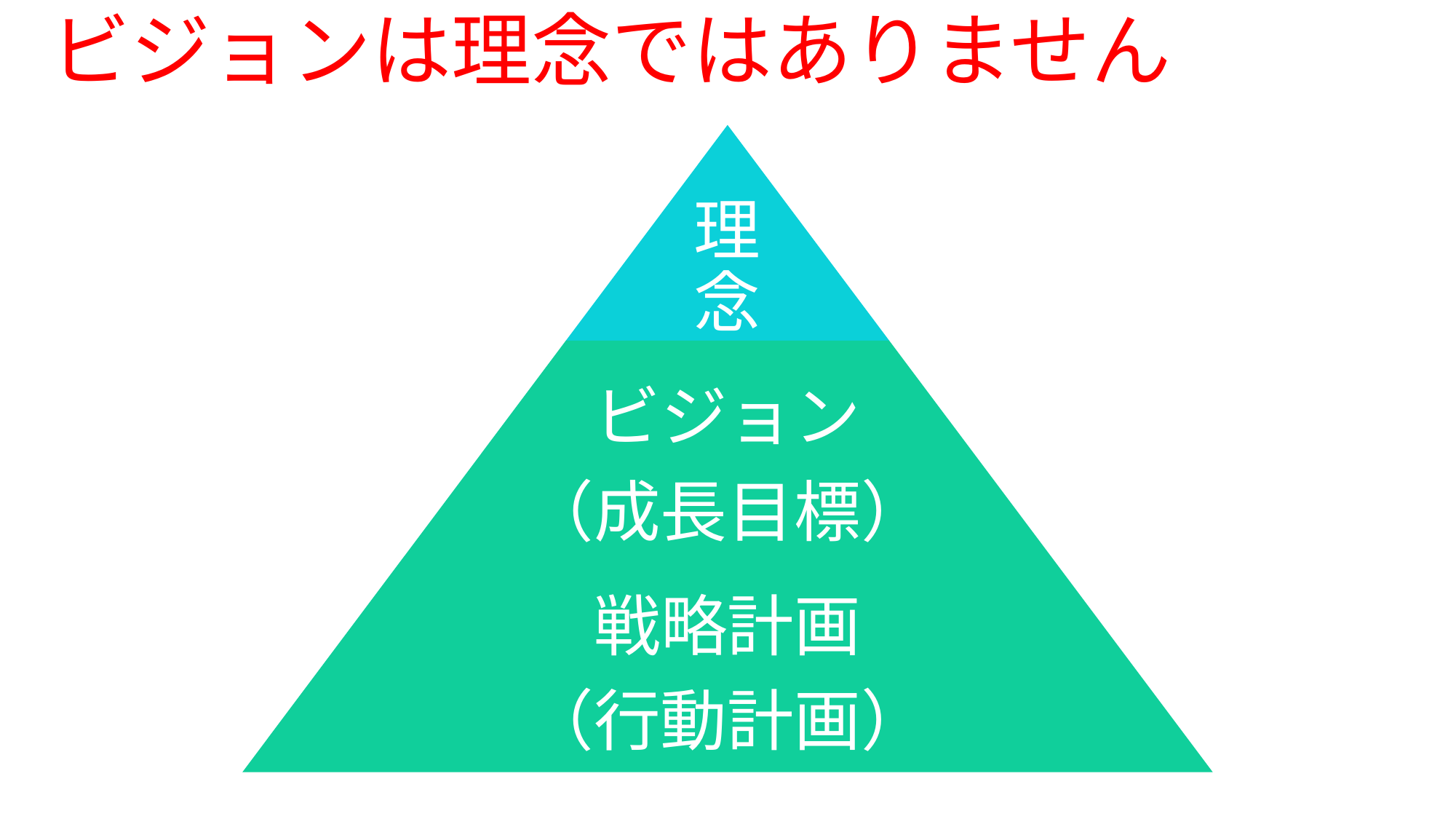

# ビジョンは理念ではありません
理念
ビジョン
（成長目標）
戦略計画
（行動計画）